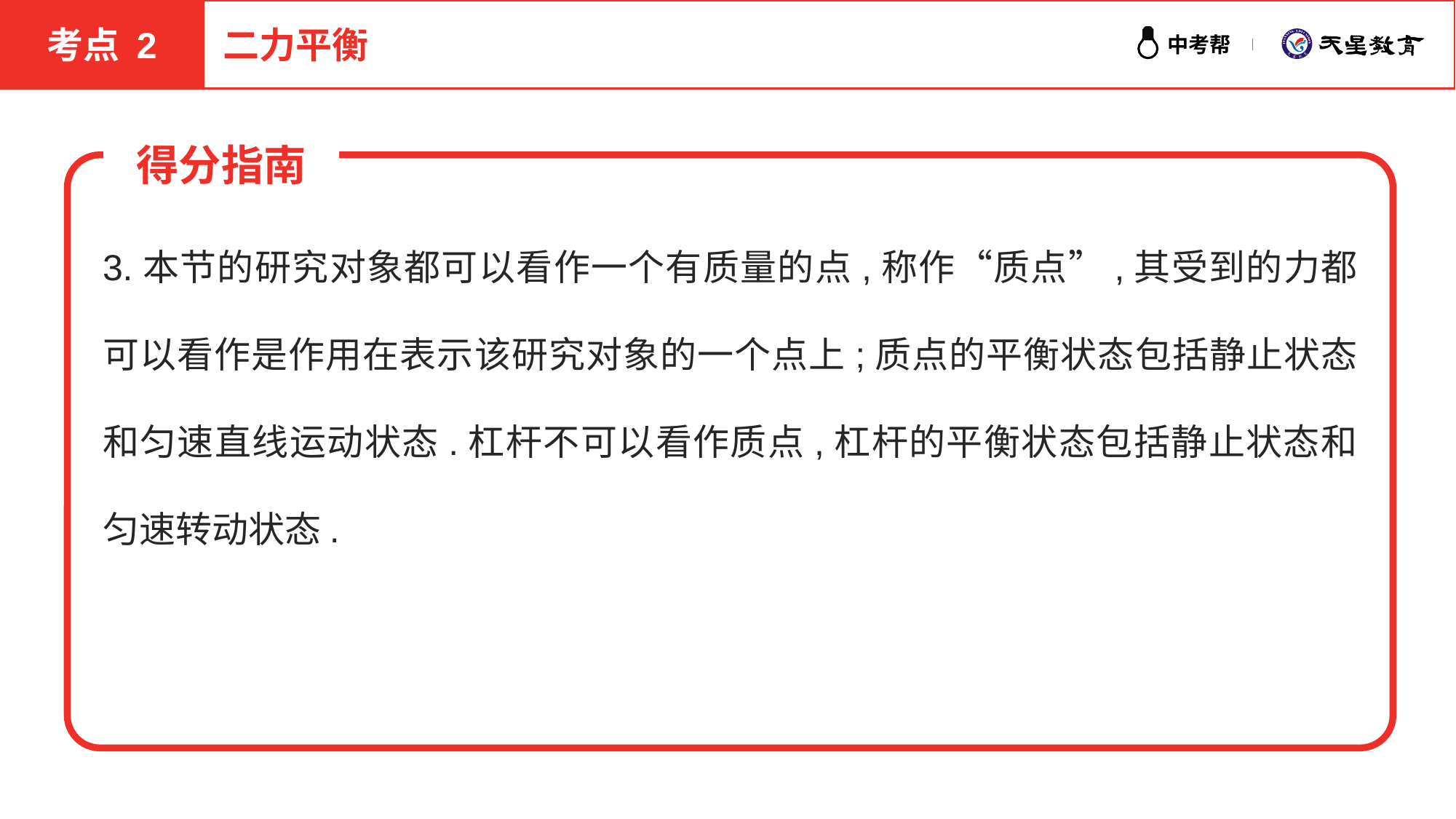

考点 2
二力平衡
得分指南

3.本节的研究对象都可以看作一个有质量的点,称作“质点”,其受到的力都可以看作是作用在表示该研究对象的一个点上;质点的平衡状态包括静止状态和匀速直线运动状态.杠杆不可以看作质点,杠杆的平衡状态包括静止状态和匀速转动状态.